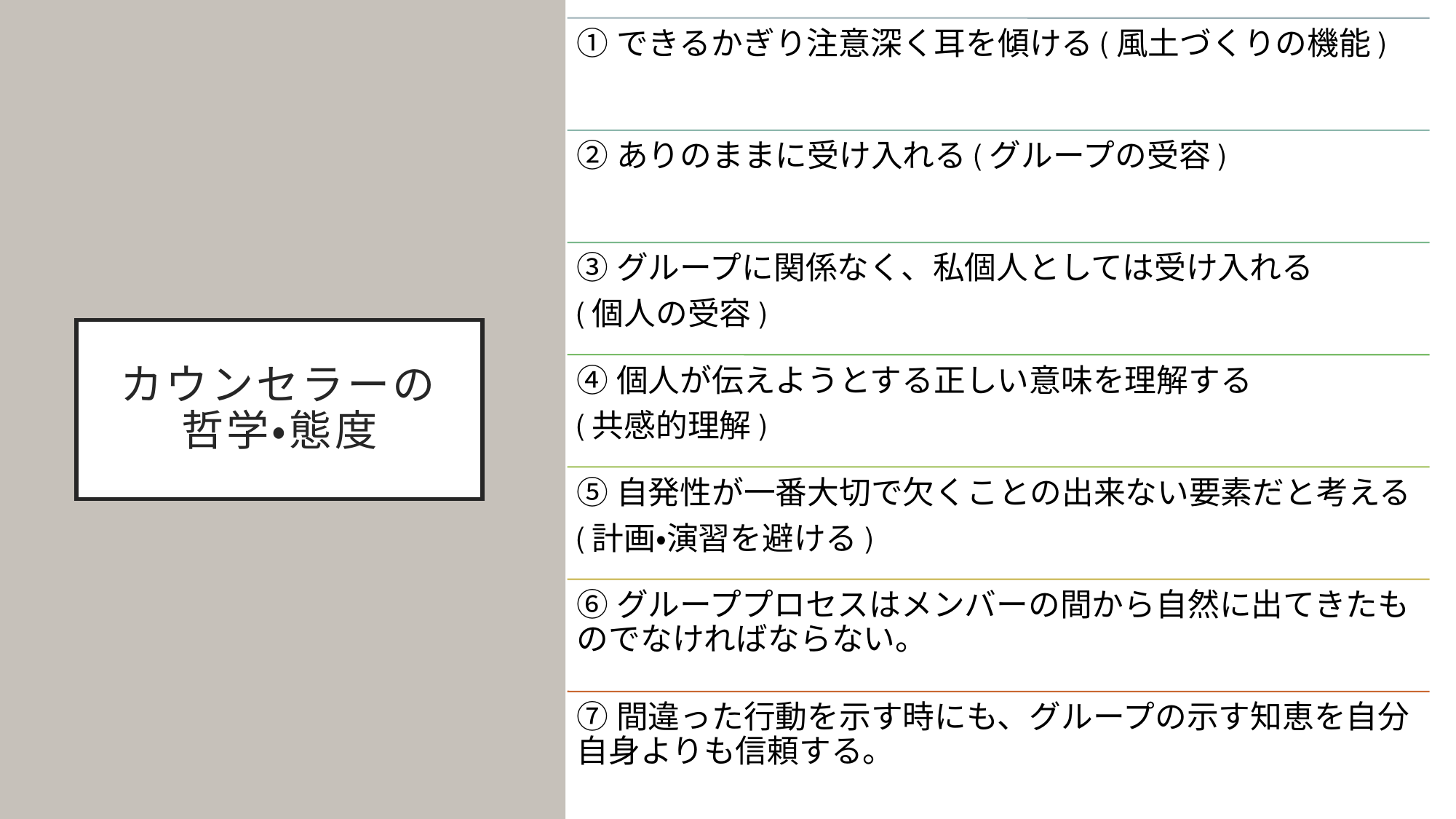

①できるかぎり注意深く耳を傾ける(風土づくりの機能)
②ありのままに受け入れる(グループの受容)
③グループに関係なく、私個人としては受け入れる
(個人の受容)
④個人が伝えようとする正しい意味を理解する
(共感的理解)
⑤自発性が一番大切で欠くことの出来ない要素だと考える
(計画・演習を避ける)
⑥グループプロセスはメンバーの間から自然に出てきたものでなければならない。
⑦間違った行動を示す時にも、グループの示す知恵を自分自身よりも信頼する。
# カウンセラーの哲学・態度